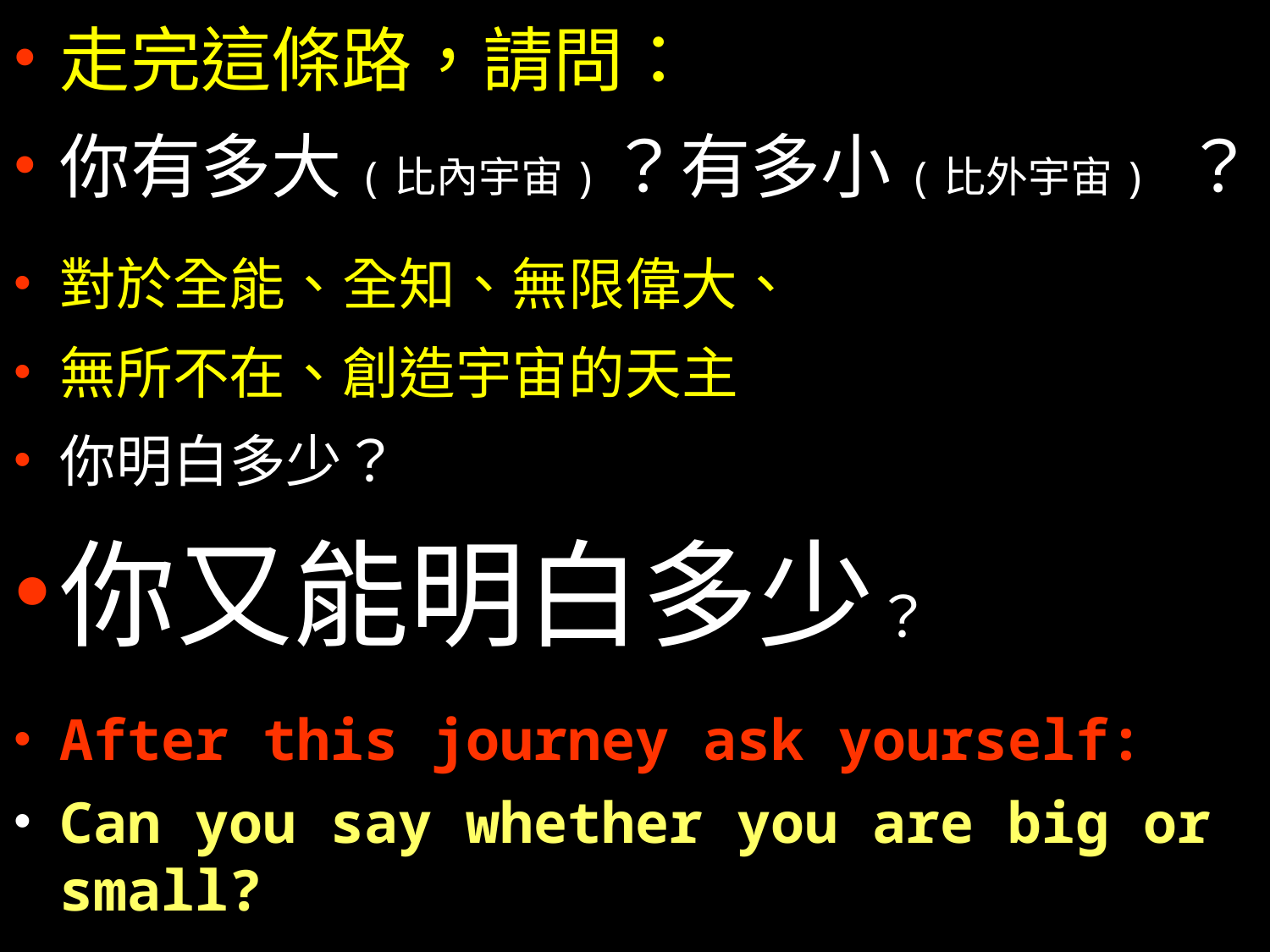

# 走完這條路，請問：
你有多大(比內宇宙)？有多小(比外宇宙) ？
對於全能、全知、無限偉大、
無所不在、創造宇宙的天主
你明白多少？
你又能明白多少？
After this journey ask yourself:
Can you say whether you are big or small?